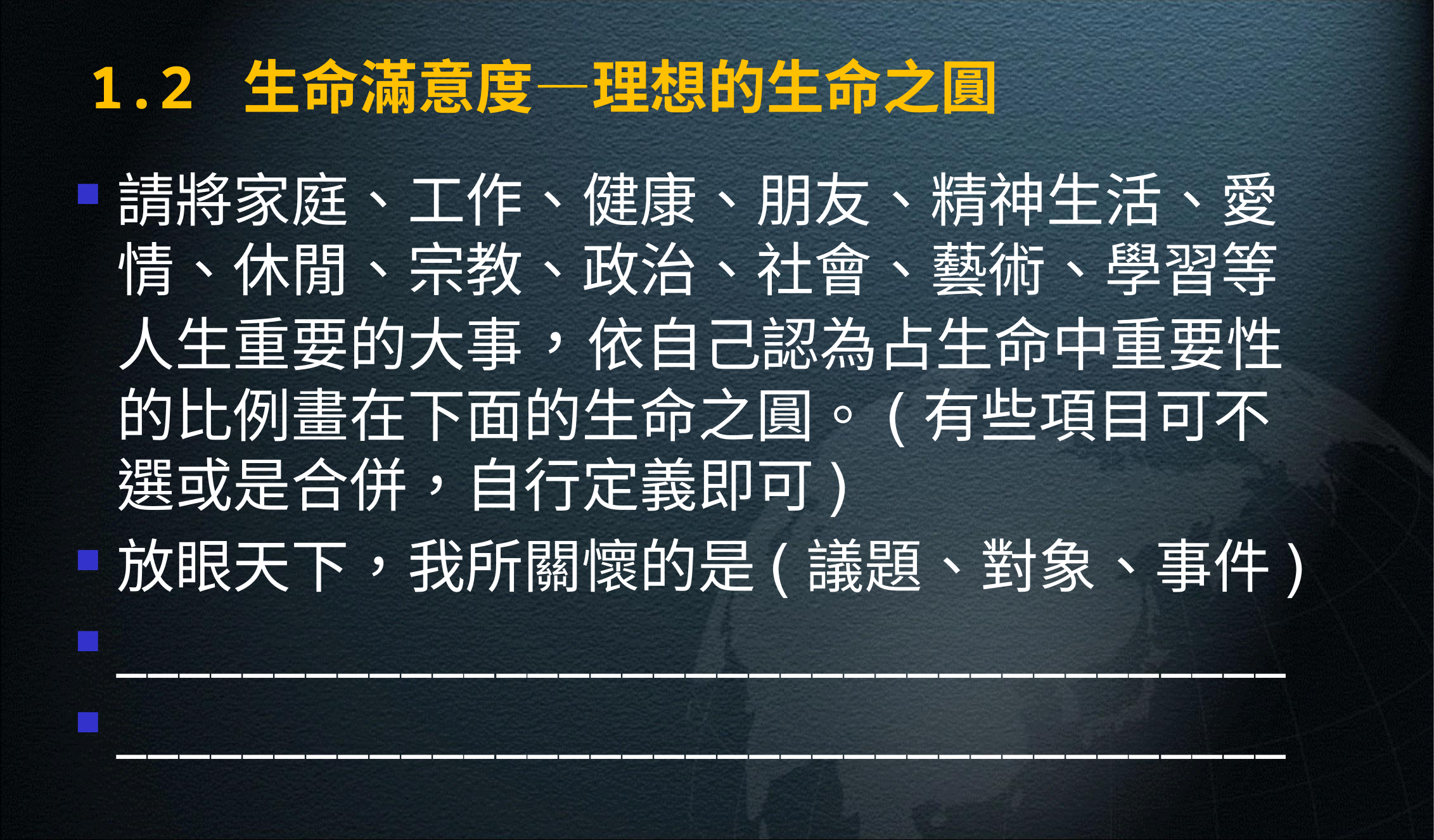

1.2 生命滿意度—理想的生命之圓
請將家庭、工作、健康、朋友、精神生活、愛情、休閒、宗教、政治、社會、藝術、學習等人生重要的大事，依自己認為占生命中重要性的比例畫在下面的生命之圓。(有些項目可不選或是合併，自行定義即可)
放眼天下，我所關懷的是(議題、對象、事件)
_____________________________________
_____________________________________